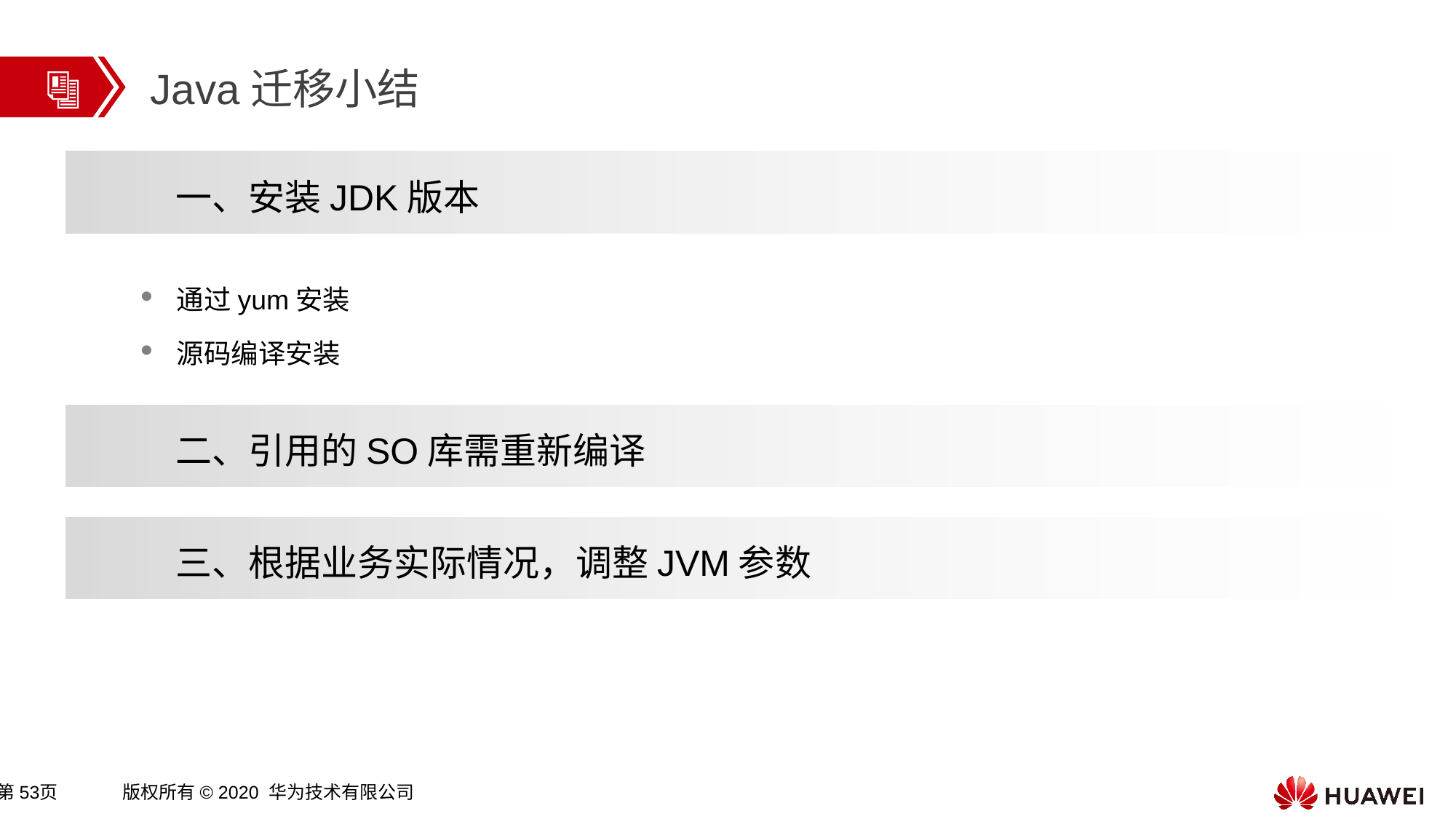

Java迁移小结

一、安装JDK版本
通过yum安装
源码编译安装

二、引用的SO库需重新编译

三、根据业务实际情况，调整JVM参数